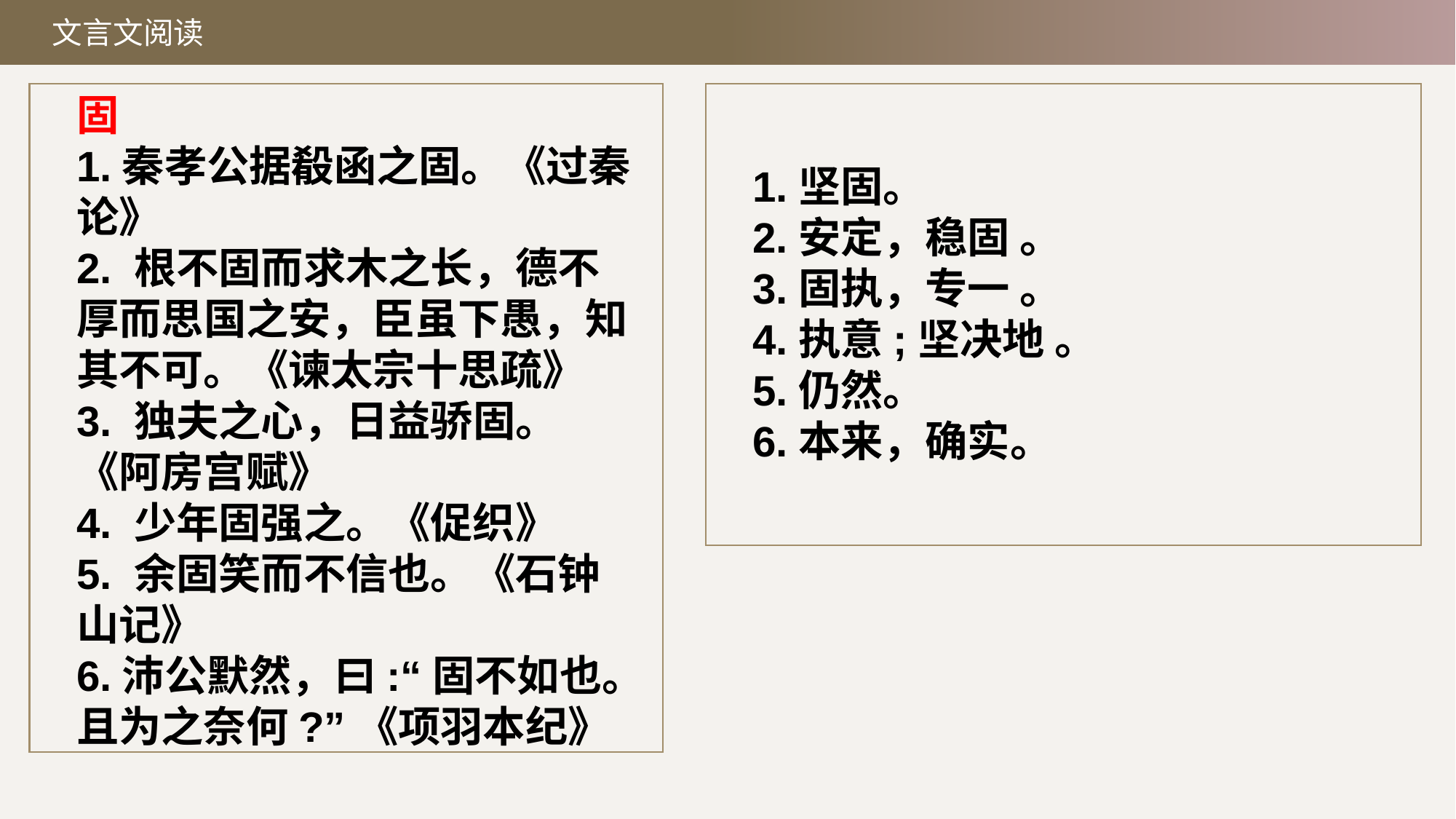

文言文阅读
固
1.秦孝公据殽函之固。《过秦论》
2. 根不固而求木之长，德不厚而思国之安，臣虽下愚，知其不可。《谏太宗十思疏》
3. 独夫之心，日益骄固。《阿房宫赋》
4. 少年固强之。《促织》
5. 余固笑而不信也。《石钟山记》
6.沛公默然，曰:“固不如也。且为之奈何?”《项羽本纪》

1.坚固。
2.安定，稳固 。
3.固执，专一 。
4.执意;坚决地 。
5.仍然。
6.本来，确实。